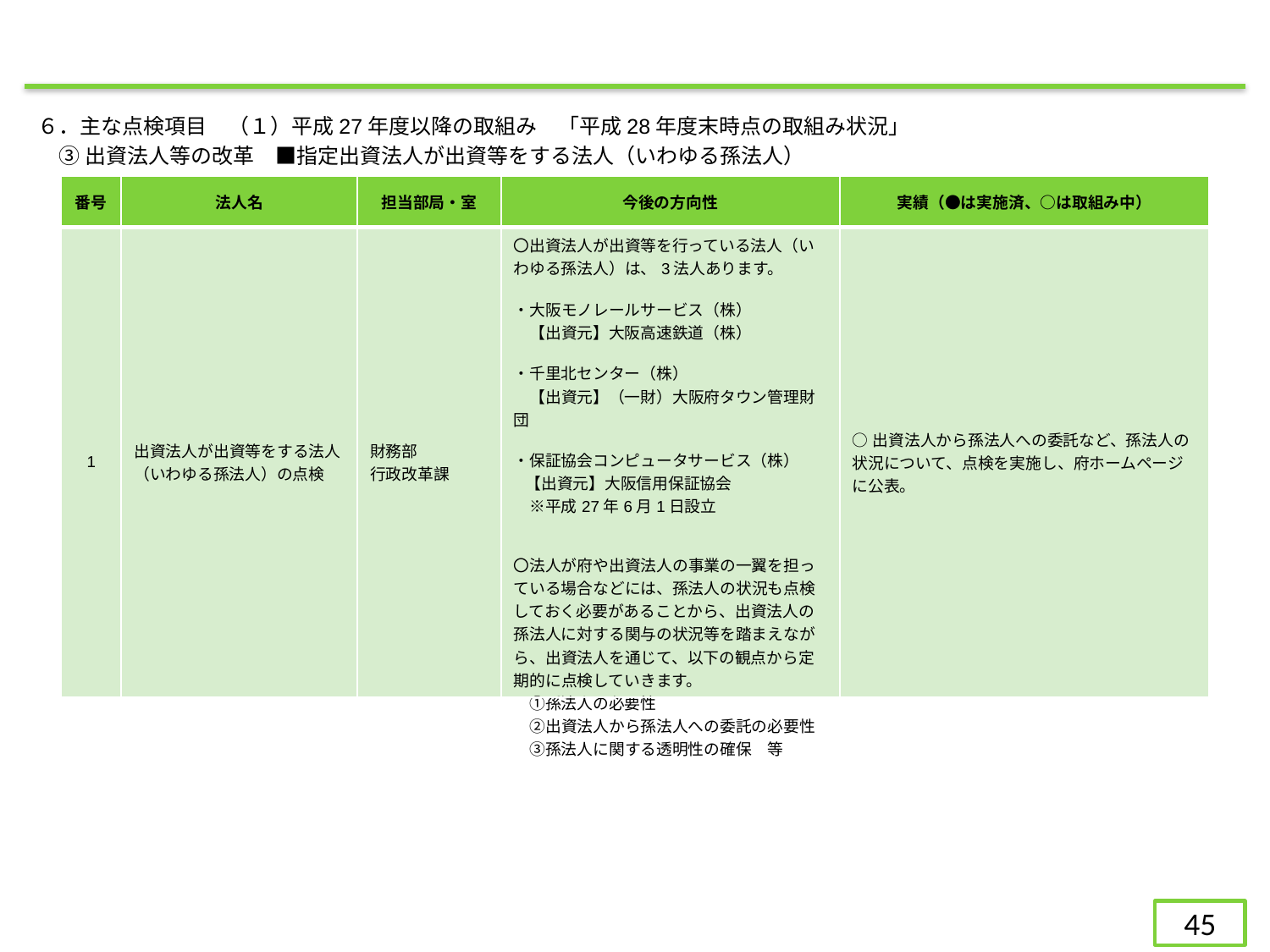

６．主な点検項目　（１）平成27年度以降の取組み　「平成28年度末時点の取組み状況」
③出資法人等の改革　■指定出資法人が出資等をする法人（いわゆる孫法人）
| 番号 | 法人名 | 担当部局・室 | 今後の方向性 | 実績（●は実施済、○は取組み中） |
| --- | --- | --- | --- | --- |
| 1 | 出資法人が出資等をする法人（いわゆる孫法人）の点検 | 財務部 行政改革課 | 〇出資法人が出資等を行っている法人（いわゆる孫法人）は、3法人あります。 ・大阪モノレールサービス（株） 　【出資元】大阪高速鉄道（株） ・千里北センター（株） 　【出資元】（一財）大阪府タウン管理財団 ・保証協会コンピュータサービス（株） 【出資元】大阪信用保証協会 　※平成27年6月1日設立 〇法人が府や出資法人の事業の一翼を担っている場合などには、孫法人の状況も点検しておく必要があることから、出資法人の孫法人に対する関与の状況等を踏まえながら、出資法人を通じて、以下の観点から定期的に点検していきます。 　①孫法人の必要性 　②出資法人から孫法人への委託の必要性 　③孫法人に関する透明性の確保　等 | ○出資法人から孫法人への委託など、孫法人の状況について、点検を実施し、府ホームページに公表。 |
45